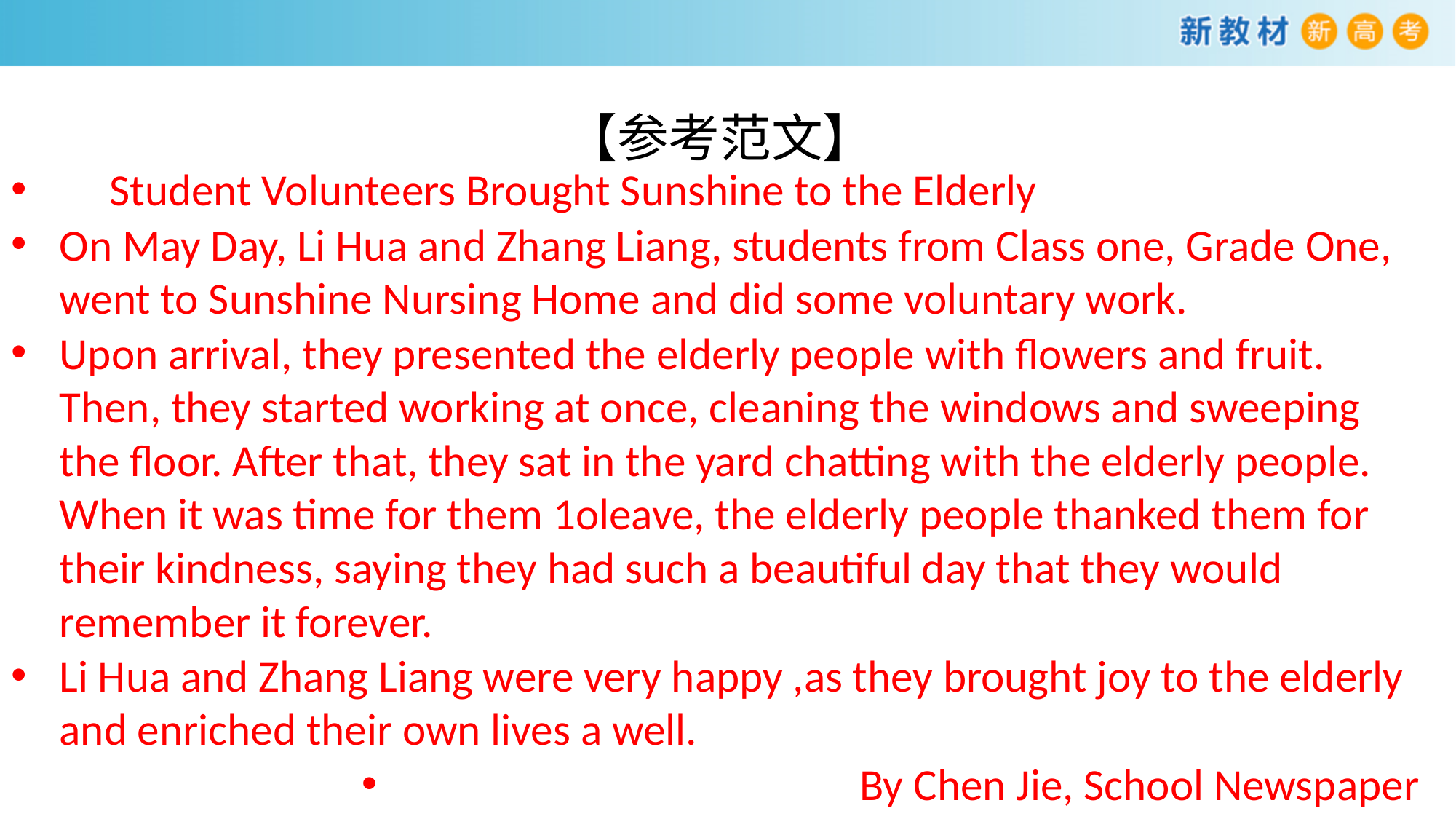

# 【参考范文】
     Student Volunteers Brought Sunshine to the Elderly
On May Day, Li Hua and Zhang Liang, students from Class one, Grade One, went to Sunshine Nursing Home and did some voluntary work.
Upon arrival, they presented the elderly people with flowers and fruit. Then, they started working at once, cleaning the windows and sweeping the floor. After that, they sat in the yard chatting with the elderly people. When it was time for them 1oleave, the elderly people thanked them for their kindness, saying they had such a beautiful day that they would remember it forever.
Li Hua and Zhang Liang were very happy ,as they brought joy to the elderly and enriched their own lives a well.
                           By Chen Jie, School Newspaper